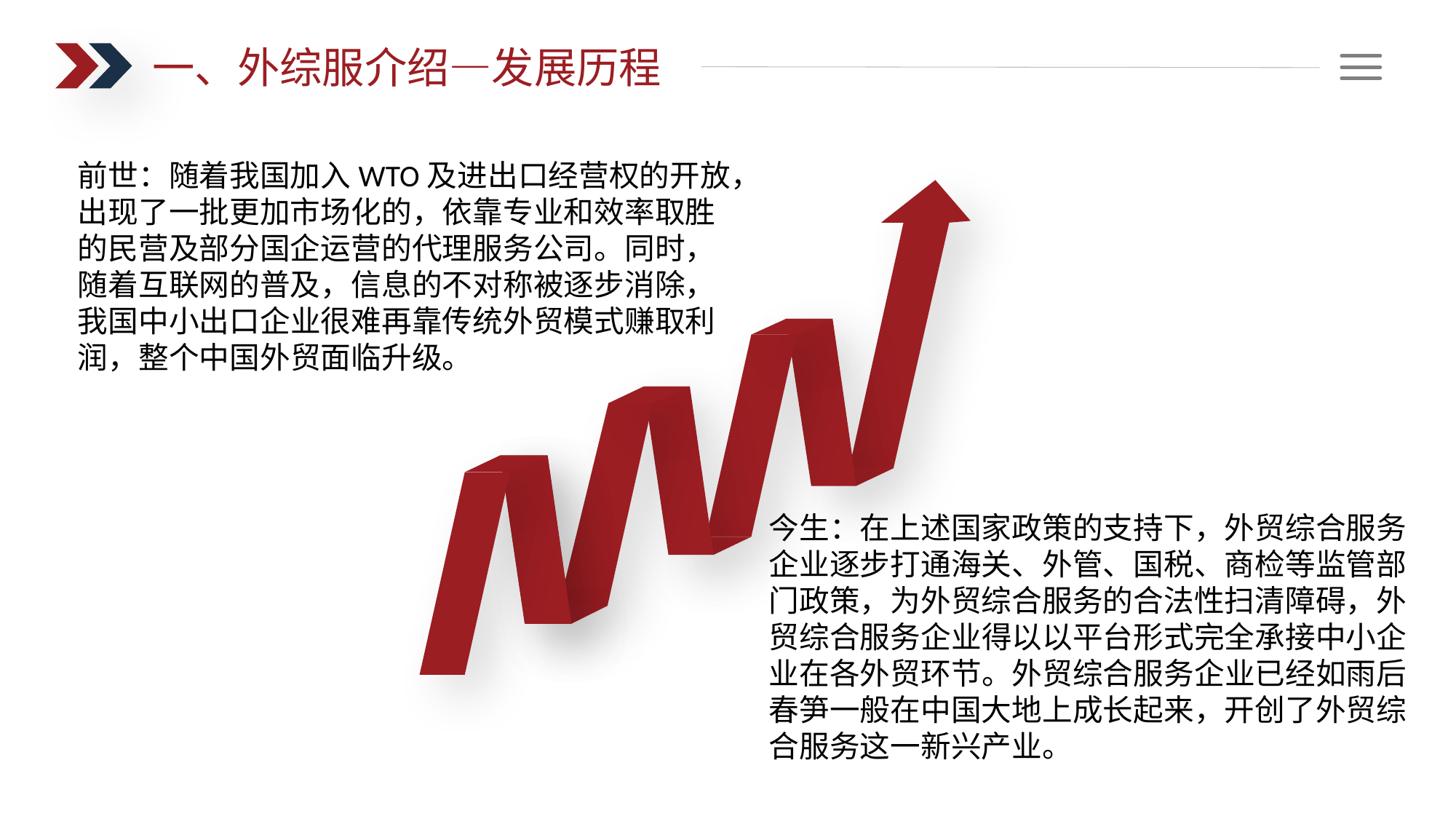

一、外综服介绍—发展历程

前世：随着我国加入WTO及进出口经营权的开放，出现了一批更加市场化的，依靠专业和效率取胜的民营及部分国企运营的代理服务公司。同时，随着互联网的普及，信息的不对称被逐步消除，我国中小出口企业很难再靠传统外贸模式赚取利润，整个中国外贸面临升级。

今生：在上述国家政策的支持下，外贸综合服务企业逐步打通海关、外管、国税、商检等监管部门政策，为外贸综合服务的合法性扫清障碍，外贸综合服务企业得以以平台形式完全承接中小企业在各外贸环节。外贸综合服务企业已经如雨后春笋一般在中国大地上成长起来，开创了外贸综合服务这一新兴产业。